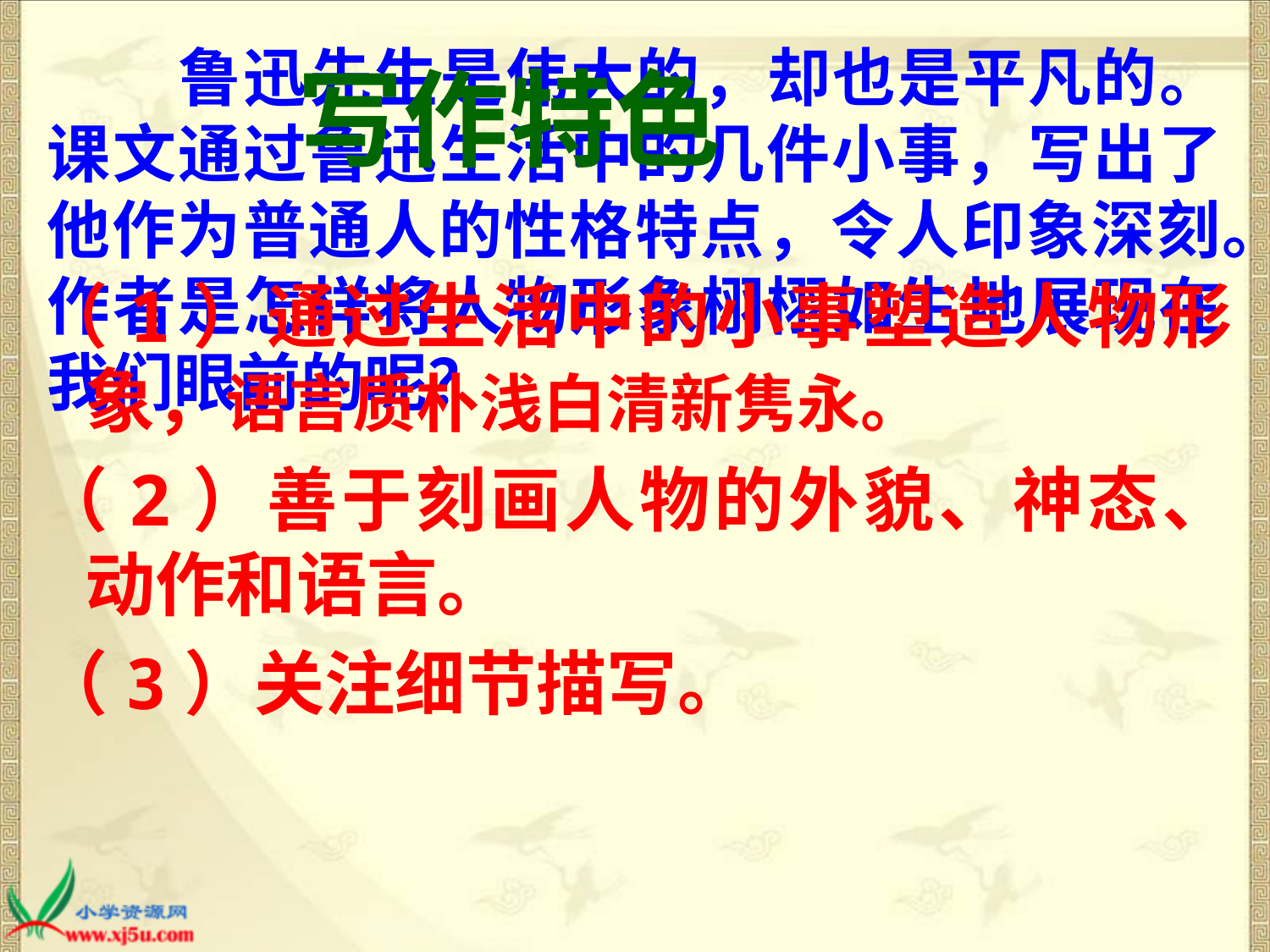

# 鲁迅先生是伟大的，却也是平凡的。课文通过鲁迅生活中的几件小事，写出了他作为普通人的性格特点，令人印象深刻。作者是怎样将人物形象栩栩如生地展现在我们眼前的呢？
写作特色
（1）通过生活中的小事塑造人物形象，语言质朴浅白清新隽永。
（2）善于刻画人物的外貌、神态、动作和语言。
（3）关注细节描写。